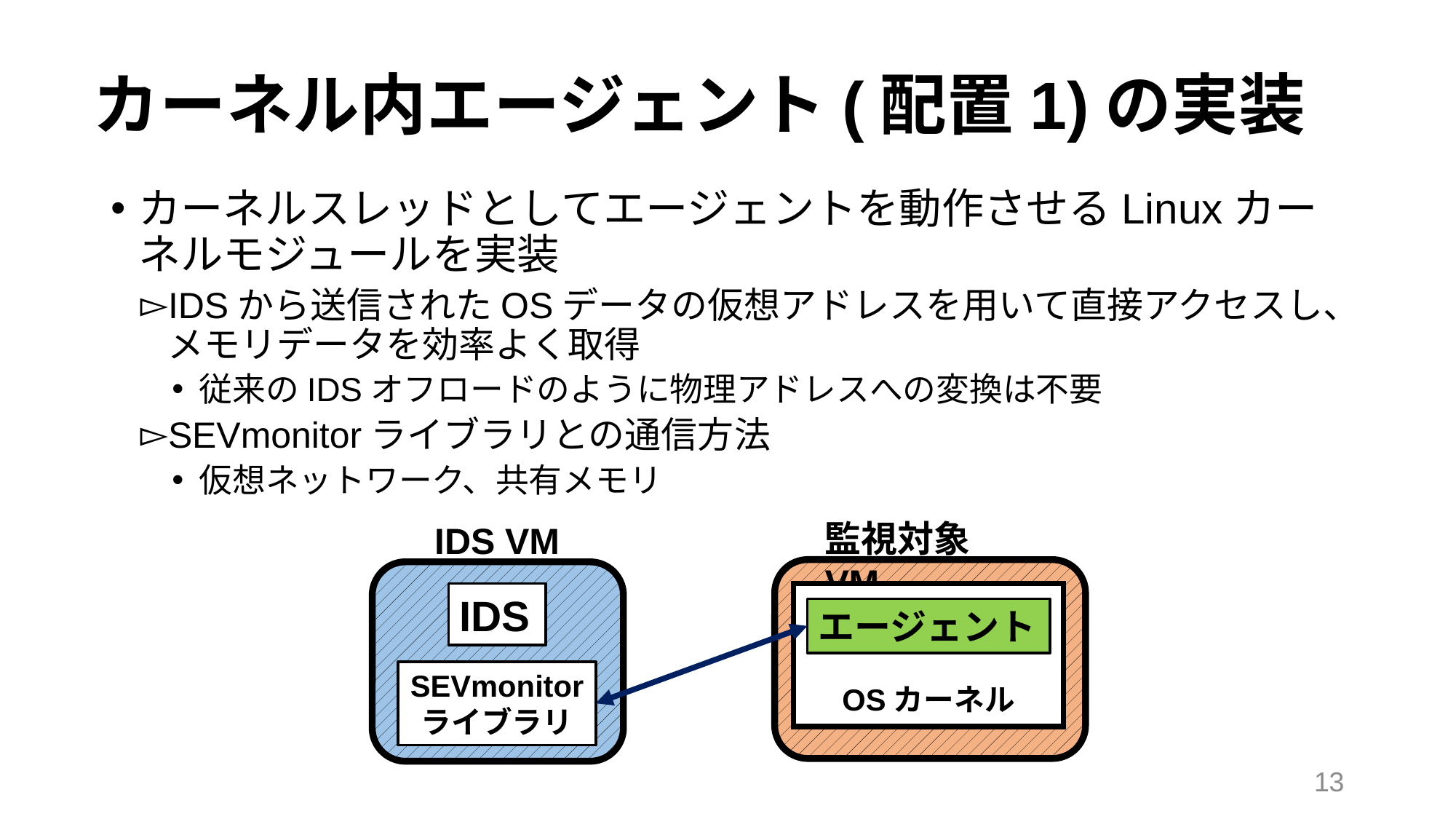

# カーネル内エージェント(配置1)の実装
カーネルスレッドとしてエージェントを動作させるLinuxカーネルモジュールを実装
IDSから送信されたOSデータの仮想アドレスを用いて直接アクセスし、メモリデータを効率よく取得
従来のIDSオフロードのように物理アドレスへの変換は不要
SEVmonitorライブラリとの通信方法
仮想ネットワーク、共有メモリ
監視対象VM
IDS VM

IDS

エージェント
SEVmonitor
ライブラリ
OSカーネル
13